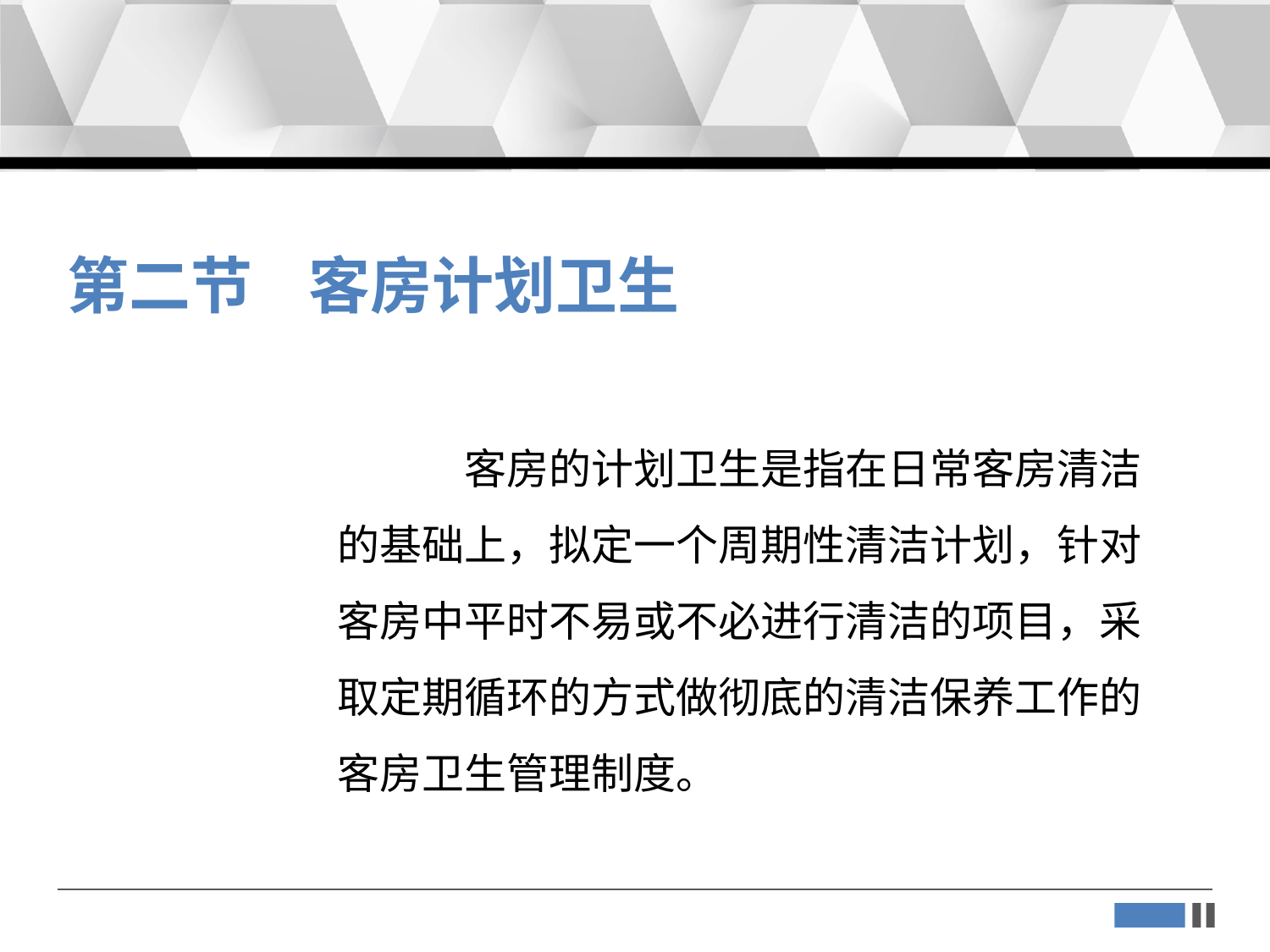

第二节    客房计划卫生
	客房的计划卫生是指在日常客房清洁的基础上，拟定一个周期性清洁计划，针对客房中平时不易或不必进行清洁的项目，采取定期循环的方式做彻底的清洁保养工作的客房卫生管理制度。